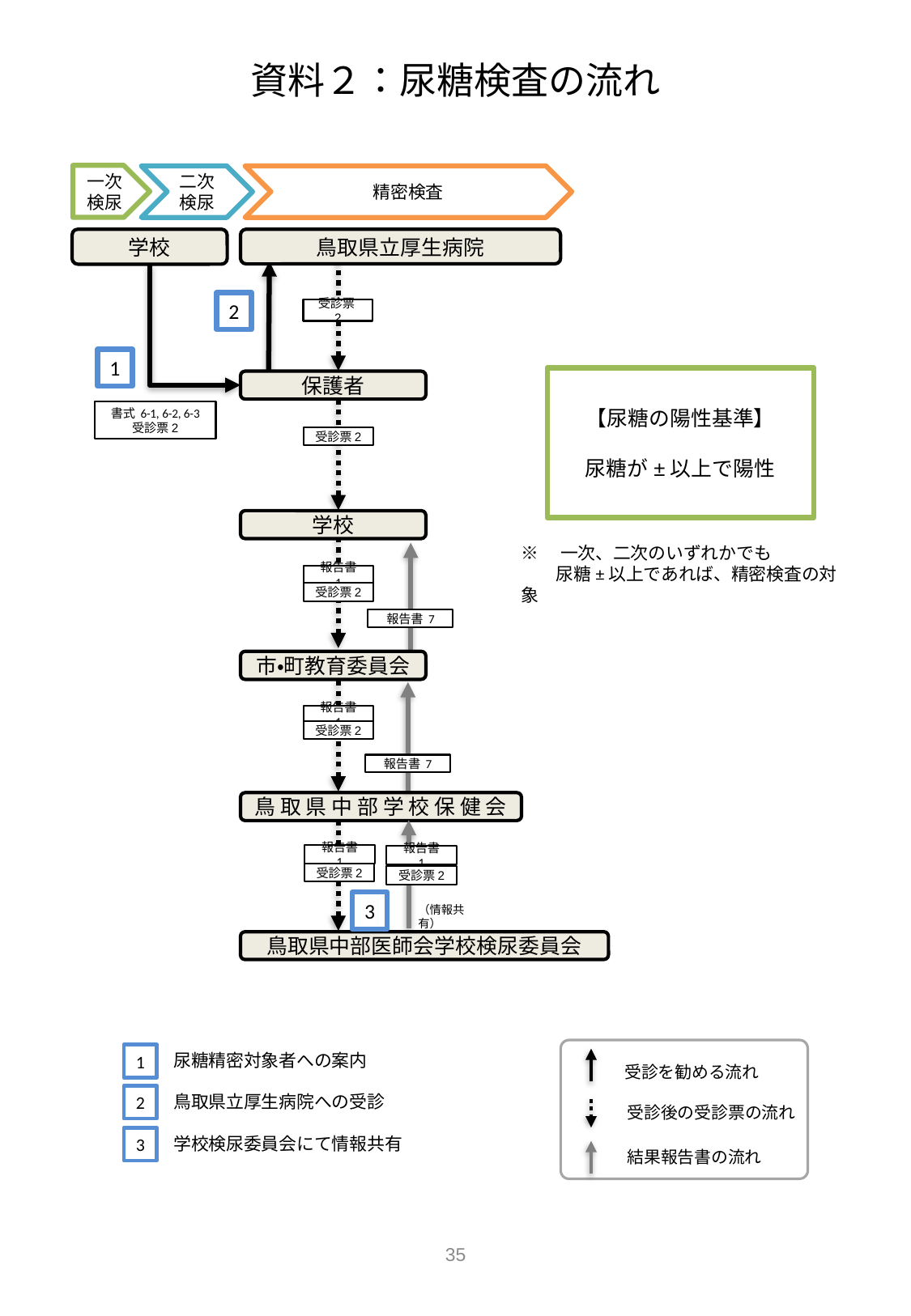

資料２：尿糖検査の流れ
一次
検尿
二次
検尿
精密検査
鳥取県立厚生病院
学校
2
受診票2
1
【尿糖の陽性基準】

尿糖が±以上で陽性
保護者
書式 6-1, 6-2, 6-3
受診票2
受診票2
学校
※　一次、二次のいずれかでも
　　尿糖±以上であれば、精密検査の対象
報告書 1
受診票2
報告書 7
市・町教育委員会
報告書 1
受診票2
報告書 7
鳥 取 県 中 部 学 校 保 健 会
報告書 1
報告書 1
受診票2
受診票2
3
（情報共有）
鳥取県中部医師会学校検尿委員会

尿糖精密対象者への案内
1
受診を勧める流れ
鳥取県立厚生病院への受診
2
受診後の受診票の流れ
学校検尿委員会にて情報共有
3
結果報告書の流れ
35